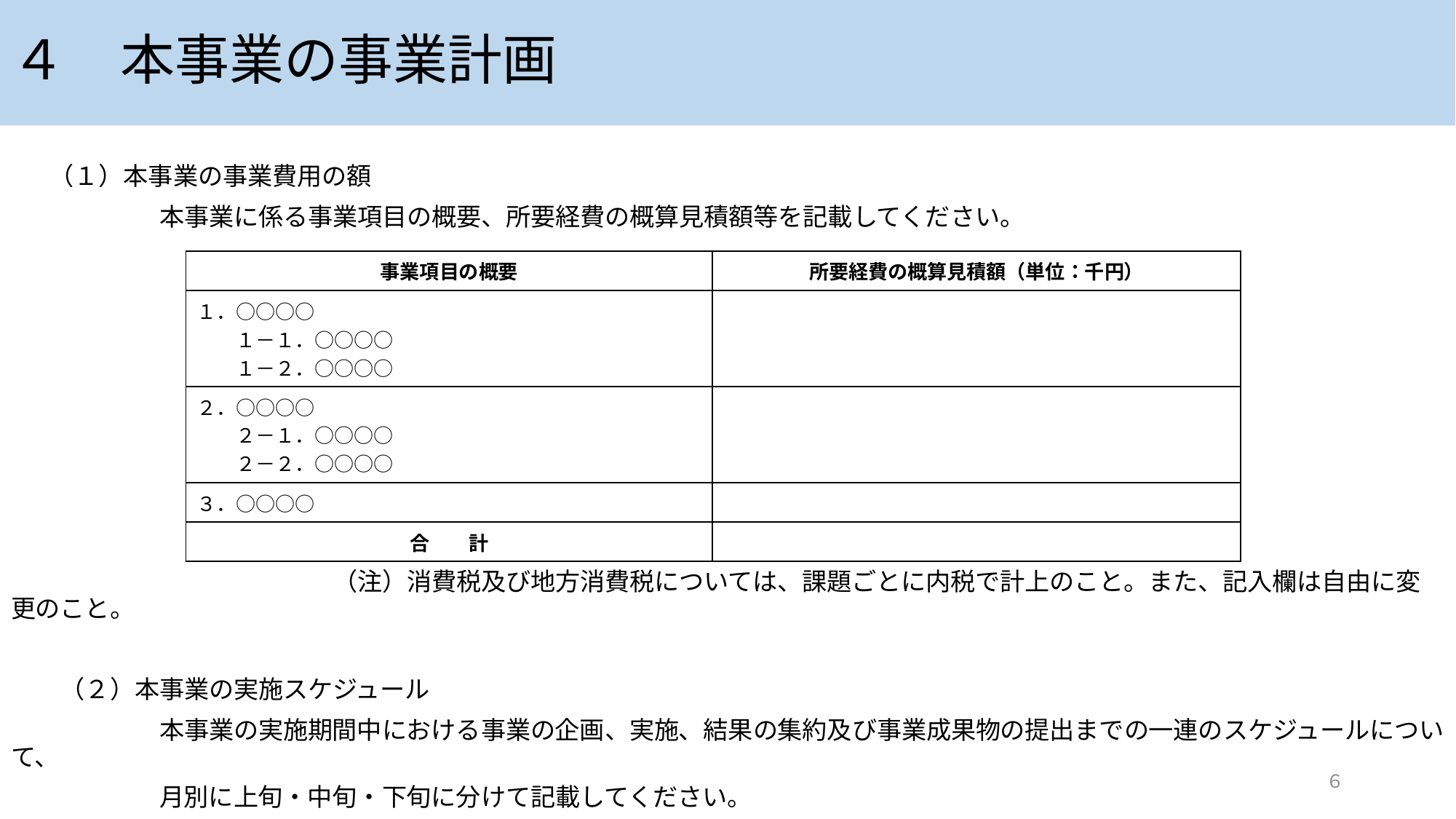

４　本事業の事業計画

　　（１）本事業の事業費用の額
　　　　　　本事業に係る事業項目の概要、所要経費の概算見積額等を記載してください。

　　　　　　　　　　　　　（注）消費税及び地方消費税については、課題ごとに内税で計上のこと。また、記入欄は自由に変更のこと。

　　（２）本事業の実施スケジュール
　　　　　　本事業の実施期間中における事業の企画、実施、結果の集約及び事業成果物の提出までの一連のスケジュールについて、
　　　　　　月別に上旬・中旬・下旬に分けて記載してください。

| 事業項目の概要 | 所要経費の概算見積額（単位：千円） |
| --- | --- |
| １．○○○○ 　　１－１．○○○○ 　　１－２．○○○○ |  |
| ２．○○○○ 　　２－１．○○○○ 　　２－２．○○○○ |  |
| ３．○○○○ |  |
| 合　　計 |  |
６